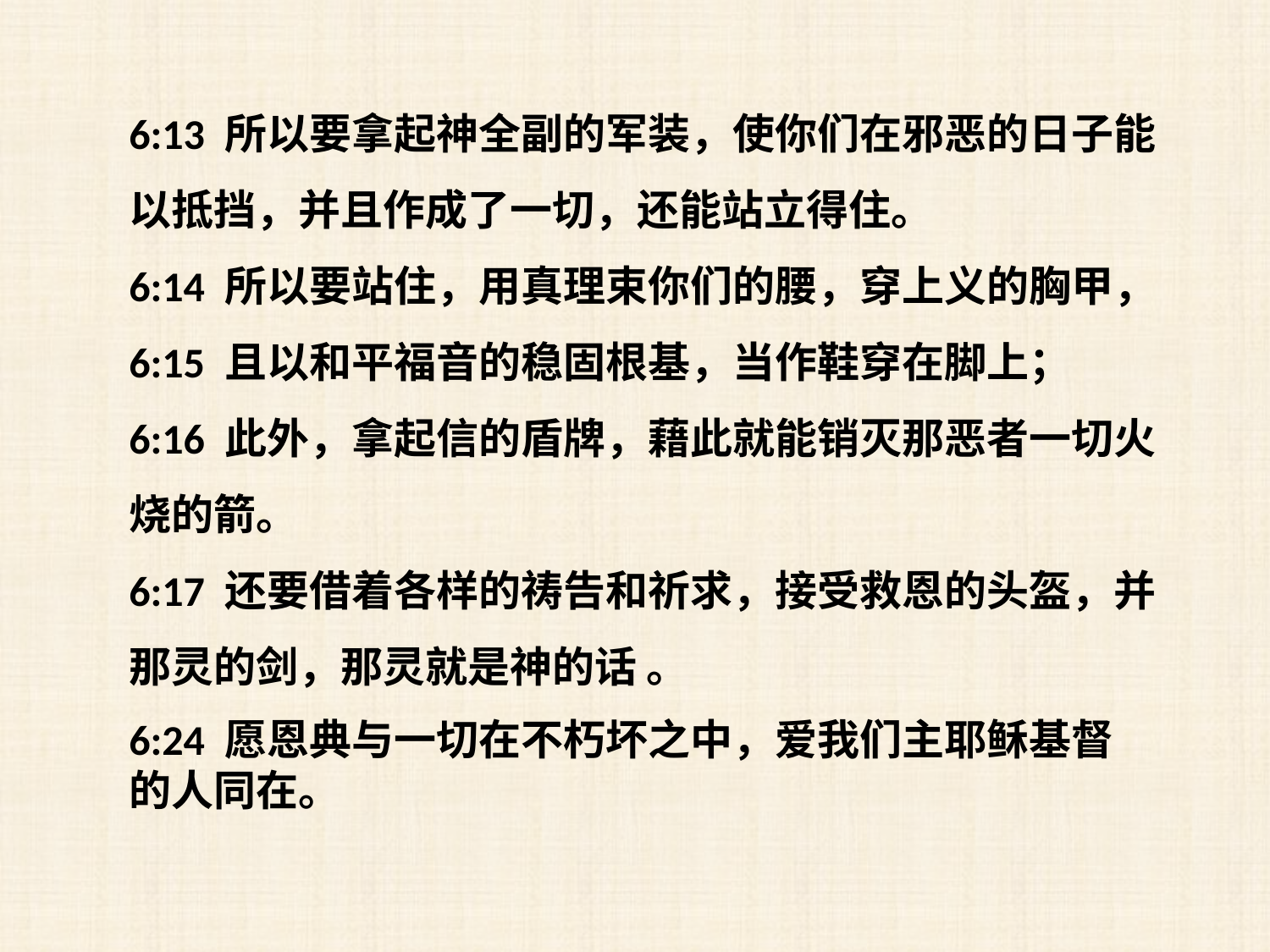

6:13 所以要拿起神全副的军装，使你们在邪恶的日子能以抵挡，并且作成了一切，还能站立得住。
6:14 所以要站住，用真理束你们的腰，穿上义的胸甲，
6:15 且以和平福音的稳固根基，当作鞋穿在脚上；
6:16 此外，拿起信的盾牌，藉此就能销灭那恶者一切火烧的箭。
6:17 还要借着各样的祷告和祈求，接受救恩的头盔，并那灵的剑，那灵就是神的话 。
6:24 愿恩典与一切在不朽坏之中，爱我们主耶稣基督的人同在。